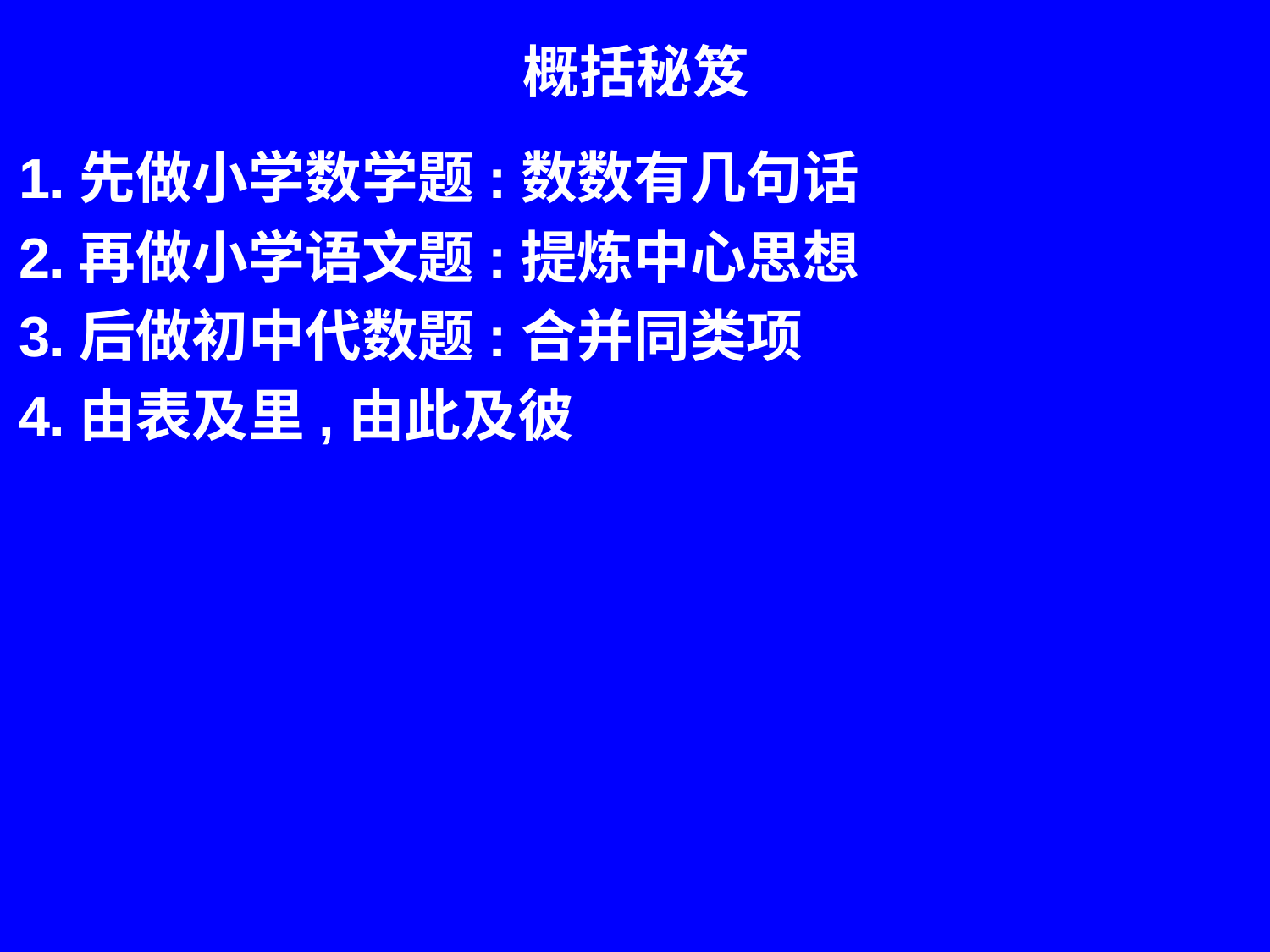

# 概括秘笈
1.先做小学数学题:数数有几句话
2.再做小学语文题:提炼中心思想
3.后做初中代数题:合并同类项
4.由表及里,由此及彼